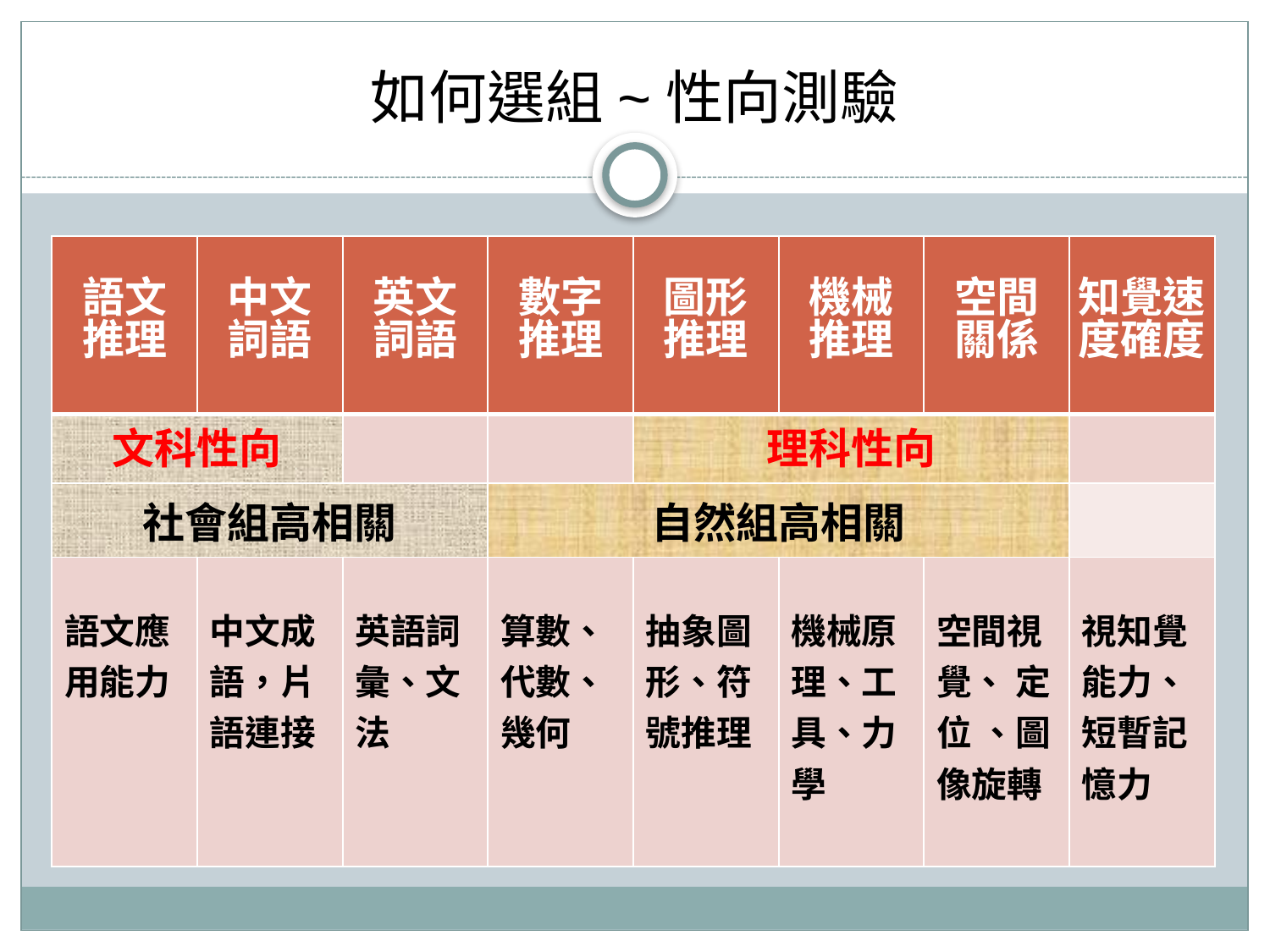

# 如何選組~性向測驗
| 語文 推理 | 中文 詞語 | 英文 詞語 | 數字 推理 | 圖形 推理 | 機械 推理 | 空間 關係 | 知覺速度確度 |
| --- | --- | --- | --- | --- | --- | --- | --- |
| 文科性向 |  |  |  | 理科性向 |  |  |  |
| 社會組高相關 |  |  | 自然組高相關 |  |  |  |  |
| 語文應用能力 | 中文成語，片語連接 | 英語詞彙、文法 | 算數、代數、幾何 | 抽象圖形、符號推理 | 機械原理、工具、力學 | 空間視覺、 定位 、圖像旋轉 | 視知覺能力、短暫記憶力 |